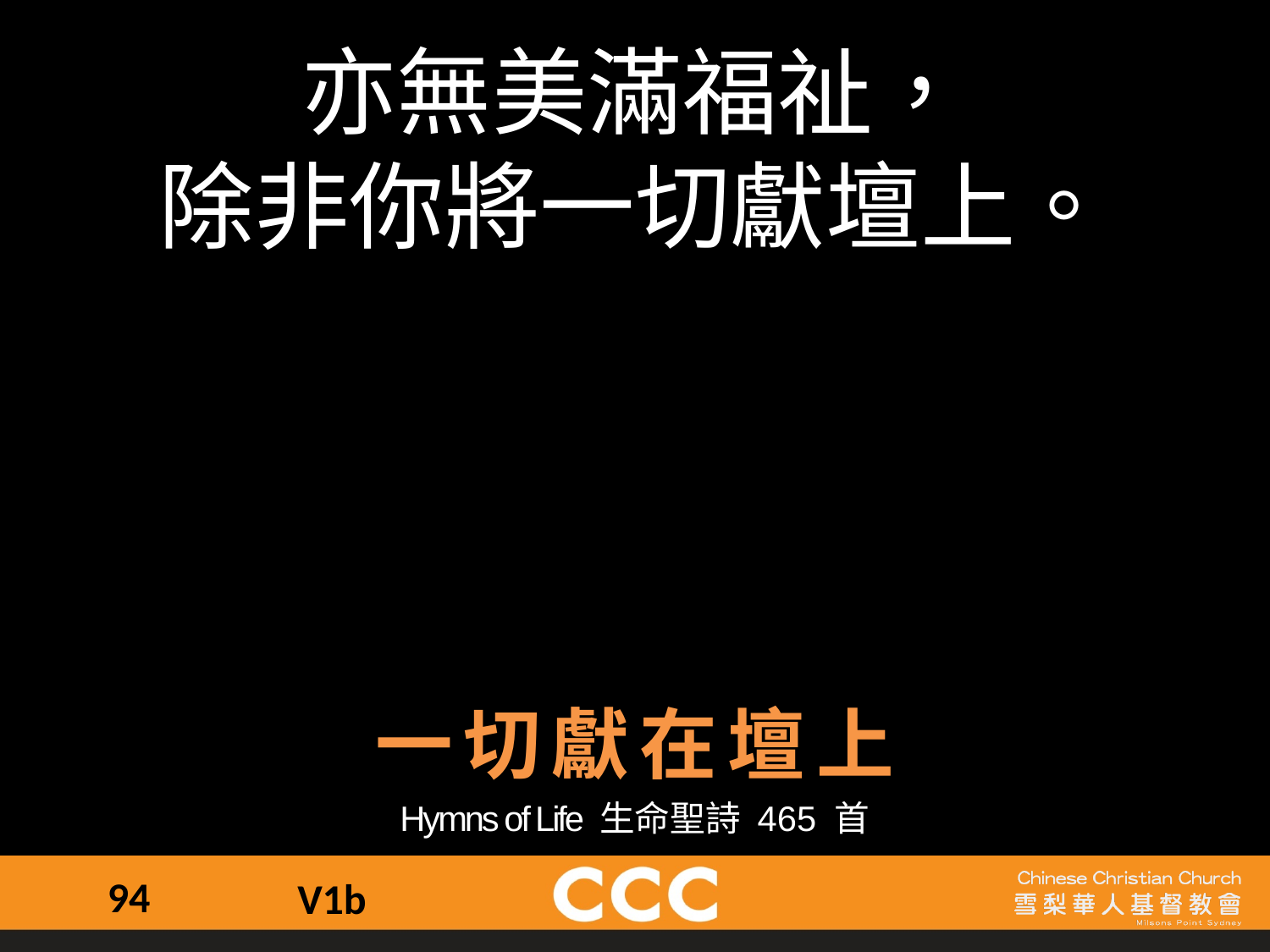

亦無美滿福祉，
除非你將一切獻壇上。
一切獻在壇上
Hymns of Life 生命聖詩 465 首
94
V1b